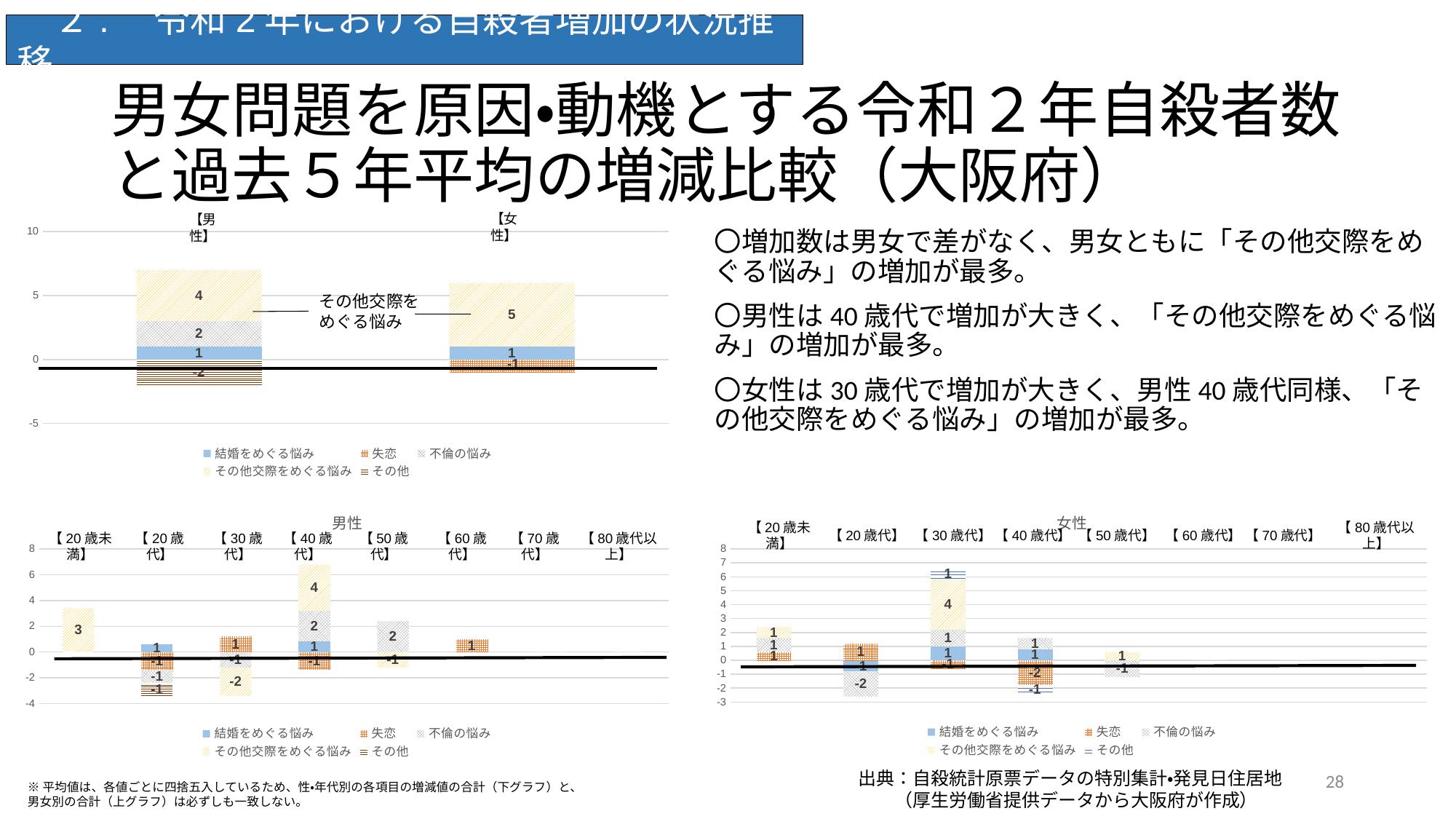

２.　令和2年における自殺者増加の状況推移
# 男女問題を原因・動機とする令和２年自殺者数と過去５年平均の増減比較（大阪府）
〇増加数は男女で差がなく、男女ともに「その他交際をめぐる悩み」の増加が最多。
〇男性は40歳代で増加が大きく、「その他交際をめぐる悩み」の増加が最多。
〇女性は30歳代で増加が大きく、男性40歳代同様、「その他交際をめぐる悩み」の増加が最多。

### Chart

| Category | 結婚をめぐる悩み | 失恋 | 不倫の悩み | その他交際をめぐる悩み | その他 |
|---|---|---|---|---|---|
| 男性 | 1.0 | 0.0 | 2.0 | 4.0 | -2.0 |
| 女性 | 1.0 | -1.0 | 0.0 | 5.0 | 0.0 |
【女性】
【男性】
その他交際をめぐる悩み

### Chart: 男性

| Category | 結婚をめぐる悩み | 失恋 | 不倫の悩み | その他交際をめぐる悩み | その他 |
|---|---|---|---|---|---|
【80歳代以上】
【20歳未満】
【20歳代】
【30歳代】
【40歳代】
【50歳代】
【60歳代】
【70歳代】

### Chart: 女性

| Category | 結婚をめぐる悩み | 失恋 | 不倫の悩み | その他交際をめぐる悩み | その他 |
|---|---|---|---|---|---|
【80歳代以上】
【20歳未満】
【20歳代】
【30歳代】
【40歳代】
【50歳代】
【60歳代】
【70歳代】
28
出典：自殺統計原票データの特別集計・発見日住居地
　　（厚生労働省提供データから大阪府が作成）
※平均値は、各値ごとに四捨五入しているため、性・年代別の各項目の増減値の合計（下グラフ）と、
男女別の合計（上グラフ）は必ずしも一致しない。